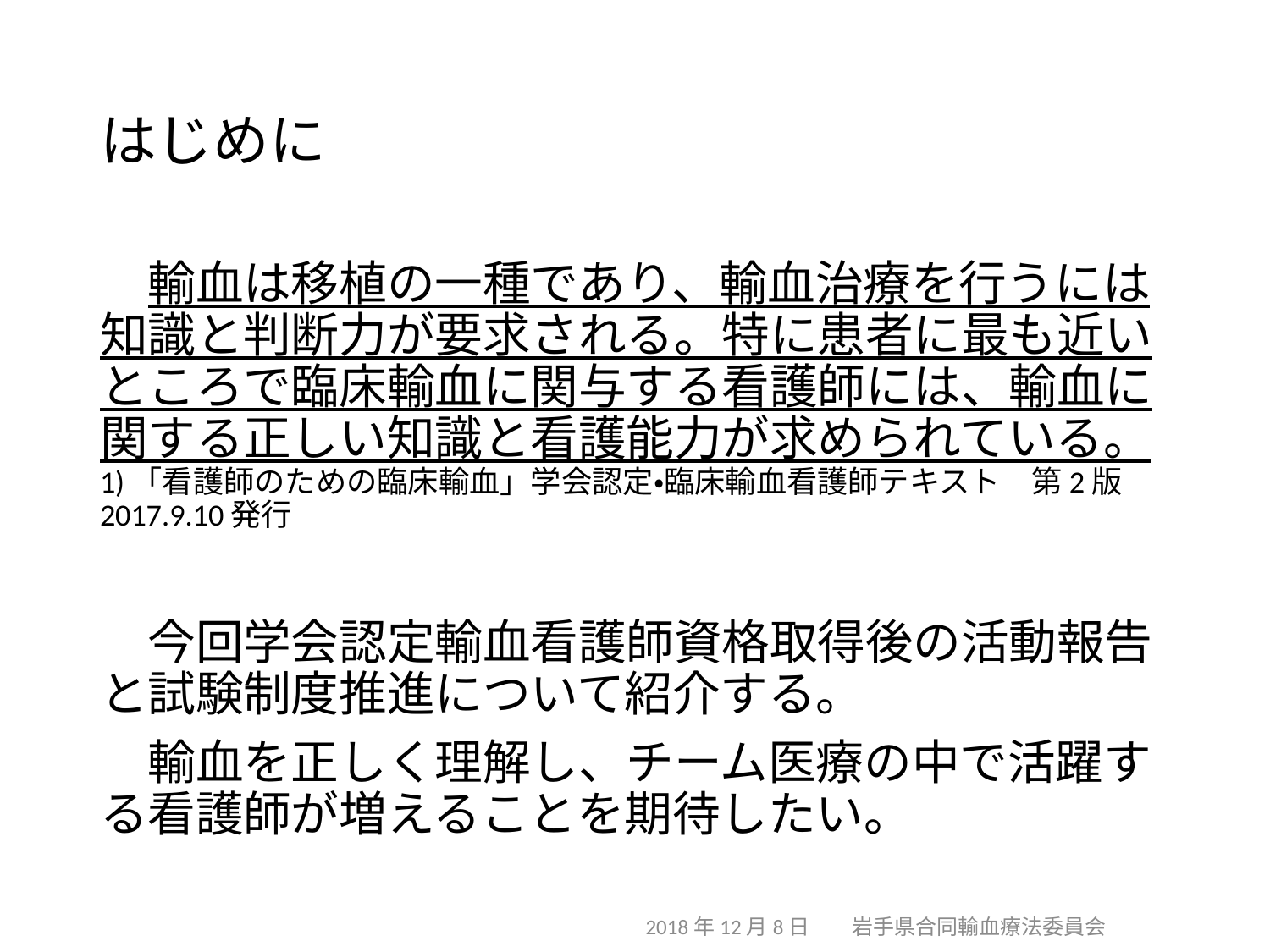

# はじめに
　輸血は移植の一種であり、輸血治療を行うには知識と判断力が要求される。特に患者に最も近いところで臨床輸血に関与する看護師には、輸血に関する正しい知識と看護能力が求められている。1)「看護師のための臨床輸血」学会認定・臨床輸血看護師テキスト　第2版　2017.9.10発行

　今回学会認定輸血看護師資格取得後の活動報告と試験制度推進について紹介する。
　輸血を正しく理解し、チーム医療の中で活躍する看護師が増えることを期待したい。

2018年12月8日　　岩手県合同輸血療法委員会